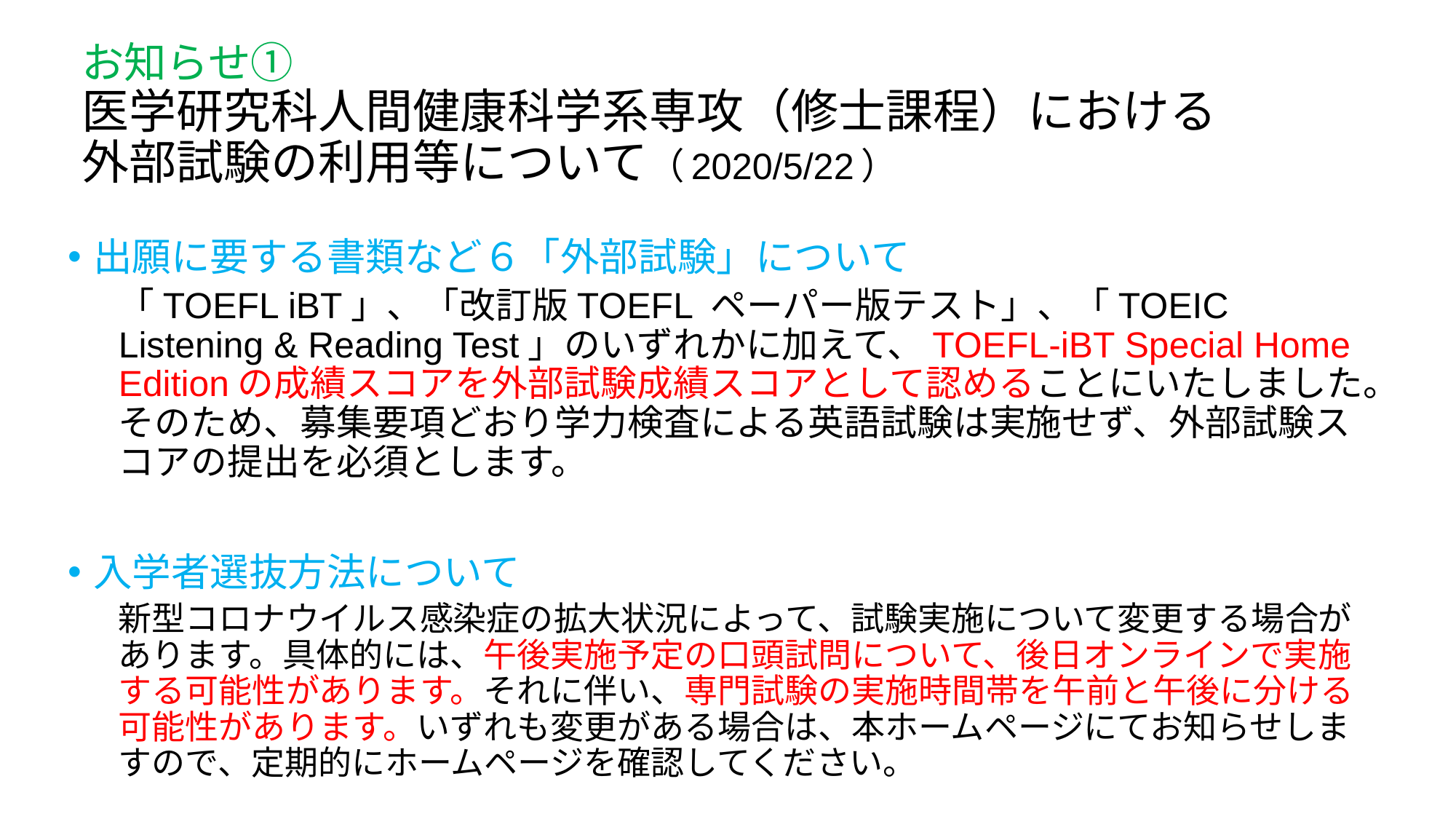

# お知らせ① 医学研究科人間健康科学系専攻（修士課程）における 外部試験の利用等について（2020/5/22）
出願に要する書類など６「外部試験」について
「TOEFL iBT」、「改訂版TOEFL ペーパー版テスト」、「TOEIC Listening & Reading Test」のいずれかに加えて、TOEFL-iBT Special Home Editionの成績スコアを外部試験成績スコアとして認めることにいたしました。そのため、募集要項どおり学力検査による英語試験は実施せず、外部試験スコアの提出を必須とします。

入学者選抜方法について
新型コロナウイルス感染症の拡大状況によって、試験実施について変更する場合があります。具体的には、午後実施予定の口頭試問について、後日オンラインで実施する可能性があります。それに伴い、専門試験の実施時間帯を午前と午後に分ける可能性があります。いずれも変更がある場合は、本ホームページにてお知らせしますので、定期的にホームページを確認してください。